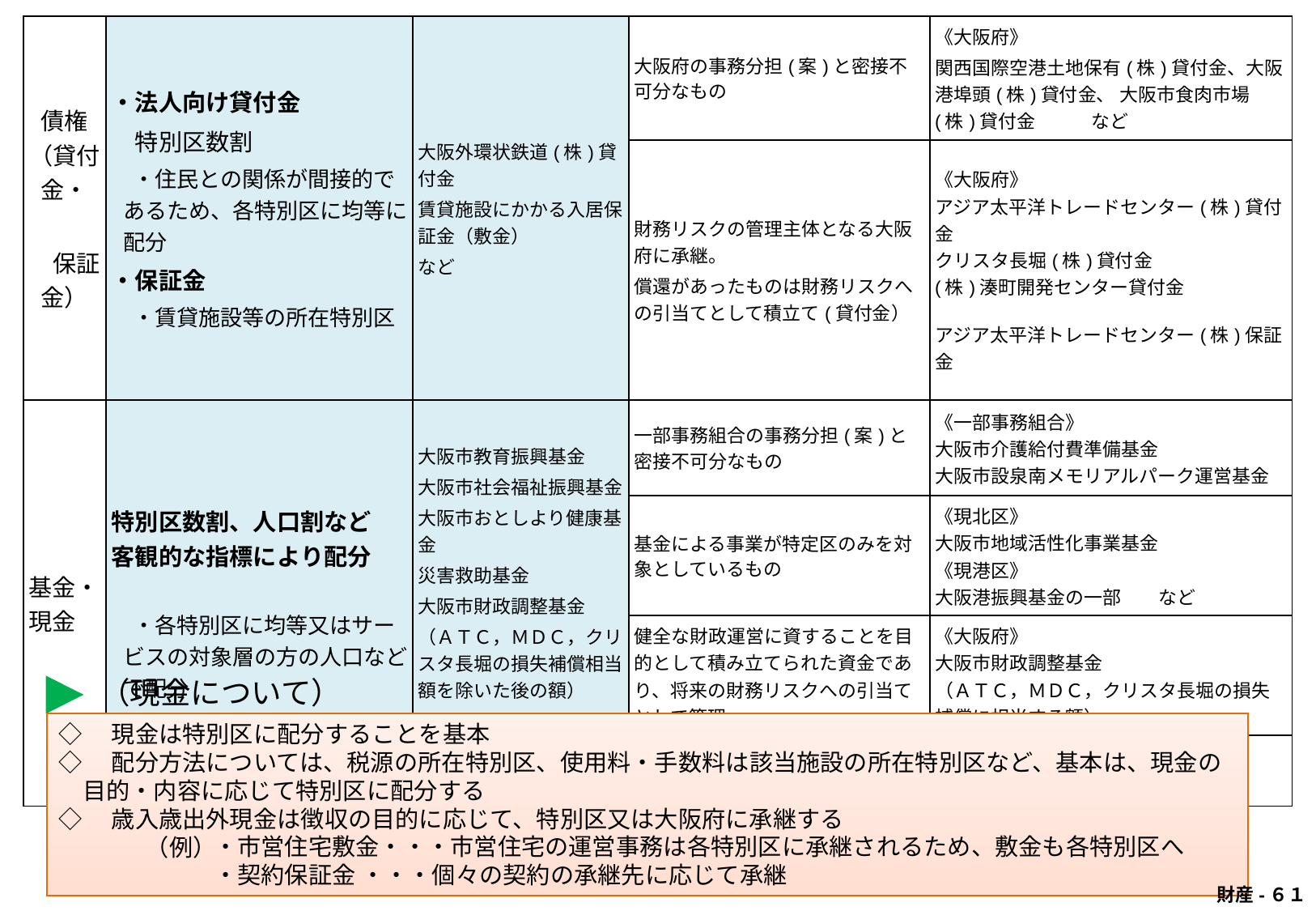

| 債権 （貸付金・ 　　　　保証金） | ・法人向け貸付金 　特別区数割 　・住民との関係が間接的であるため、各特別区に均等に配分 ・保証金 　・賃貸施設等の所在特別区 | 大阪外環状鉄道(株)貸付金 賃貸施設にかかる入居保証金（敷金） など | 大阪府の事務分担(案)と密接不可分なもの | 《大阪府》 関西国際空港土地保有(株)貸付金、大阪港埠頭(株)貸付金、 大阪市食肉市場(株)貸付金　　　など |
| --- | --- | --- | --- | --- |
|  |  |  | 財務リスクの管理主体となる大阪府に承継。 償還があったものは財務リスクへの引当てとして積立て(貸付金） | 《大阪府》 アジア太平洋トレードセンター(株)貸付金 クリスタ長堀(株)貸付金 (株)湊町開発センター貸付金 アジア太平洋トレードセンター(株)保証金 |
| 基金・現金 | 特別区数割、人口割など 客観的な指標により配分 　・各特別区に均等又はサービスの対象層の方の人口などで配分 | 大阪市教育振興基金 大阪市社会福祉振興基金 大阪市おとしより健康基金 災害救助基金　 大阪市財政調整基金 （ＡＴＣ，ＭＤＣ，クリスタ長堀の損失補償相当額を除いた後の額） 　 など | 一部事務組合の事務分担(案)と密接不可分なもの | 《一部事務組合》 大阪市介護給付費準備基金 大阪市設泉南メモリアルパーク運営基金 |
|  |  |  | 基金による事業が特定区のみを対象としているもの | 《現北区》 大阪市地域活性化事業基金　 《現港区》 大阪港振興基金の一部　　など |
|  |  |  | 健全な財政運営に資することを目的として積み立てられた資金であり、将来の財務リスクへの引当てとして管理 | 《大阪府》 大阪市財政調整基金 （ＡＴＣ，ＭＤＣ，クリスタ長堀の損失補償に相当する額） |
|  |  |  | 大阪市債の償還財源の一部として、市債の承継先に承継 | 《大阪府》 公債償還基金 |
（現金について）

◇　現金は特別区に配分することを基本
◇　配分方法については、税源の所在特別区、使用料・手数料は該当施設の所在特別区など、基本は、現金の目的・内容に応じて特別区に配分する
◇　歳入歳出外現金は徴収の目的に応じて、特別区又は大阪府に承継する
  　　　（例）

・市営住宅敷金・・・市営住宅の運営事務は各特別区に承継されるため、敷金も各特別区へ
・契約保証金 ・・・個々の契約の承継先に応じて承継
財産-６１